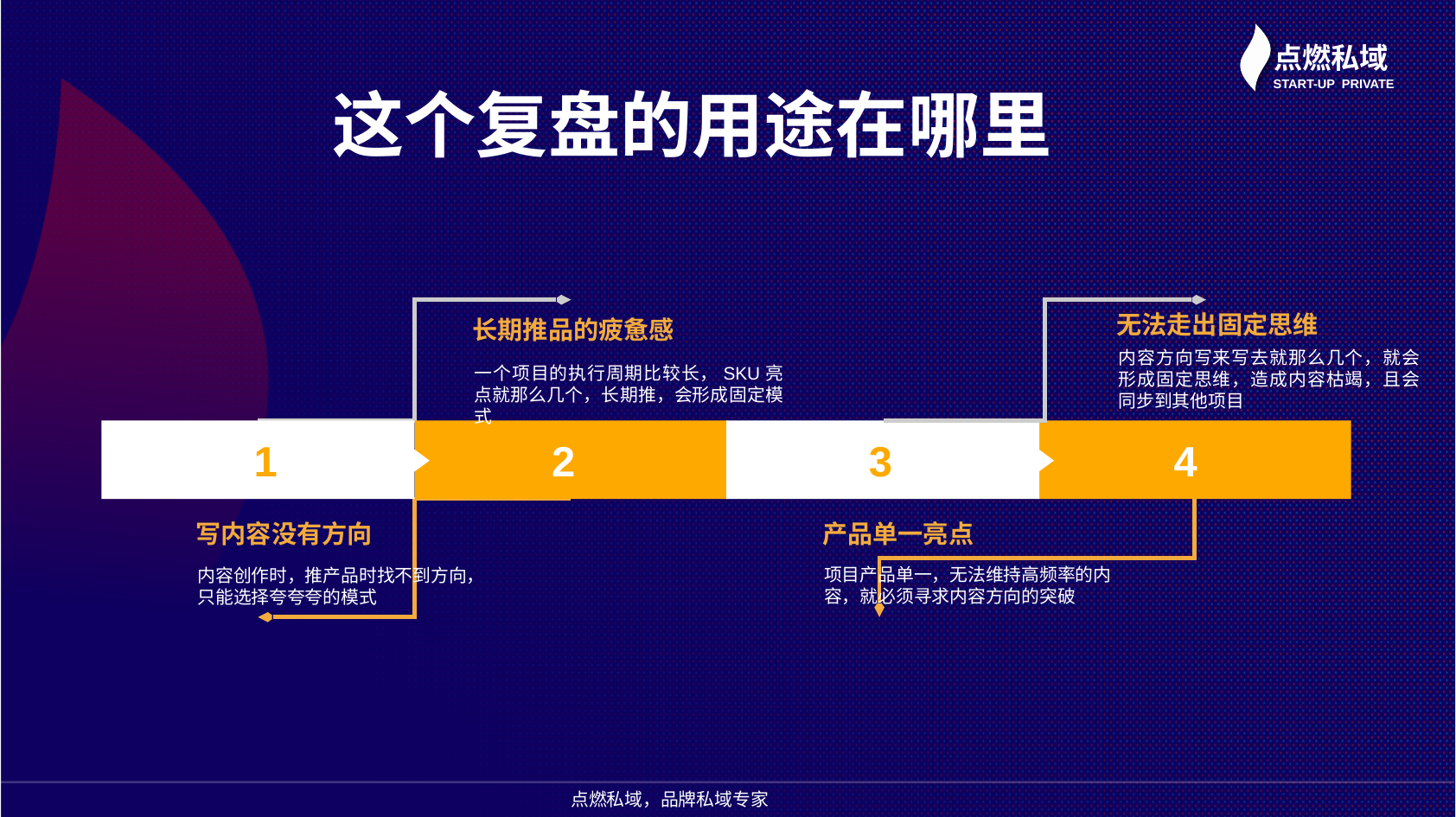

这个复盘的用途在哪里
2020
无法走出固定思维
内容方向写来写去就那么几个，就会形成固定思维，造成内容枯竭，且会同步到其他项目

产品单一亮点
项目产品单一，无法维持高频率的内容，就必须寻求内容方向的突破
20128

长期推品的疲惫感
一个项目的执行周期比较长，SKU亮点就那么几个，长期推，会形成固定模式
写内容没有方向
内容创作时，推产品时找不到方向，只能选择夸夸夸的模式
2
3
4
点燃私域，品牌私域专家